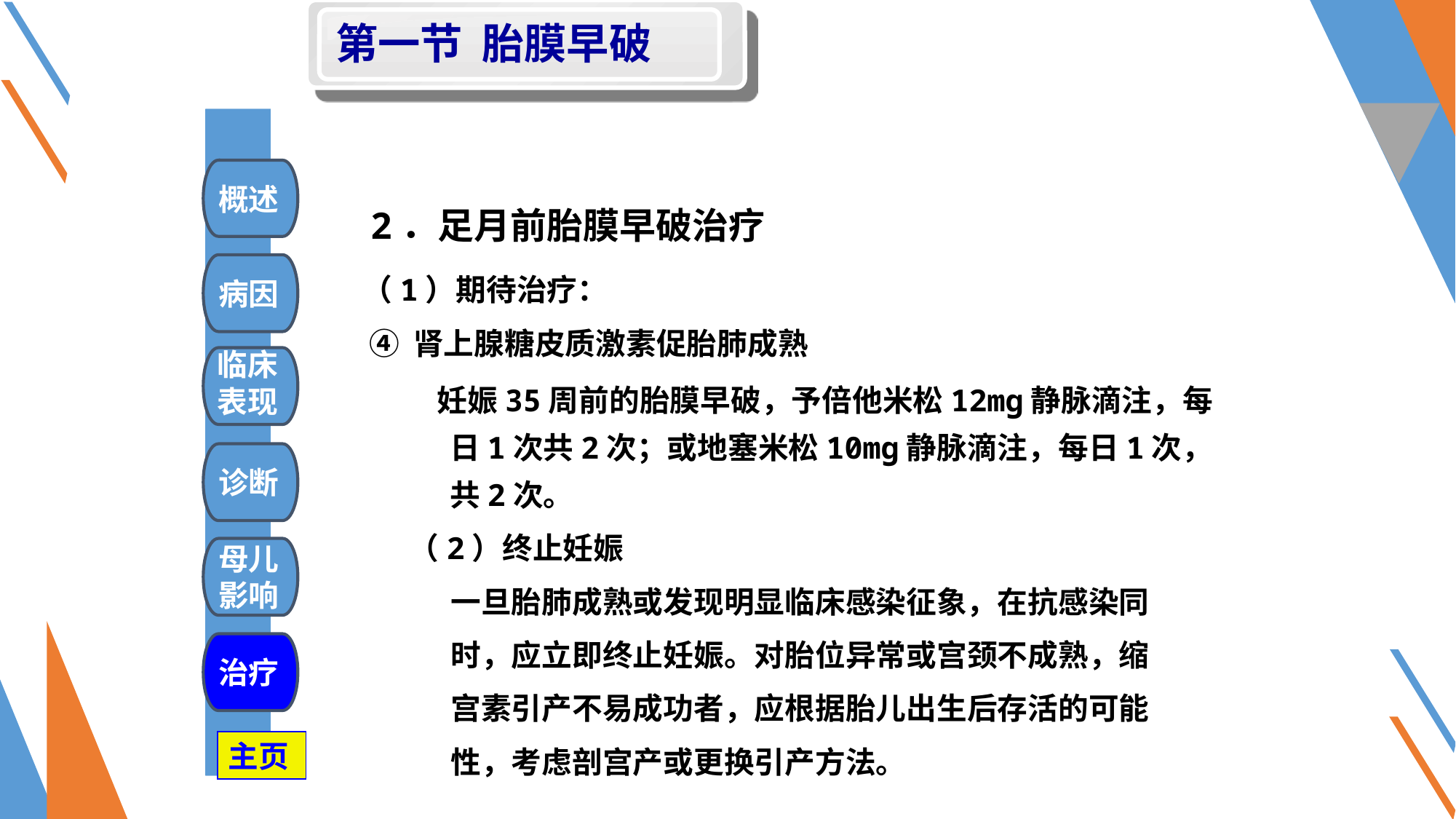

第一节  胎膜早破

概述
  2．足月前胎膜早破治疗
   （1）期待治疗：
     ④ 肾上腺糖皮质激素促胎肺成熟

病因
临床
表现

   妊娠35周前的胎膜早破，予倍他米松12mg静脉滴注，每日1次共2次；或地塞米松10mg静脉滴注，每日1次，共2次。
（2）终止妊娠
     一旦胎肺成熟或发现明显临床感染征象，在抗感染同
     时，应立即终止妊娠。对胎位异常或宫颈不成熟，缩
     宫素引产不易成功者，应根据胎儿出生后存活的可能
     性，考虑剖宫产或更换引产方法。

诊断
母儿
影响
治疗
主页